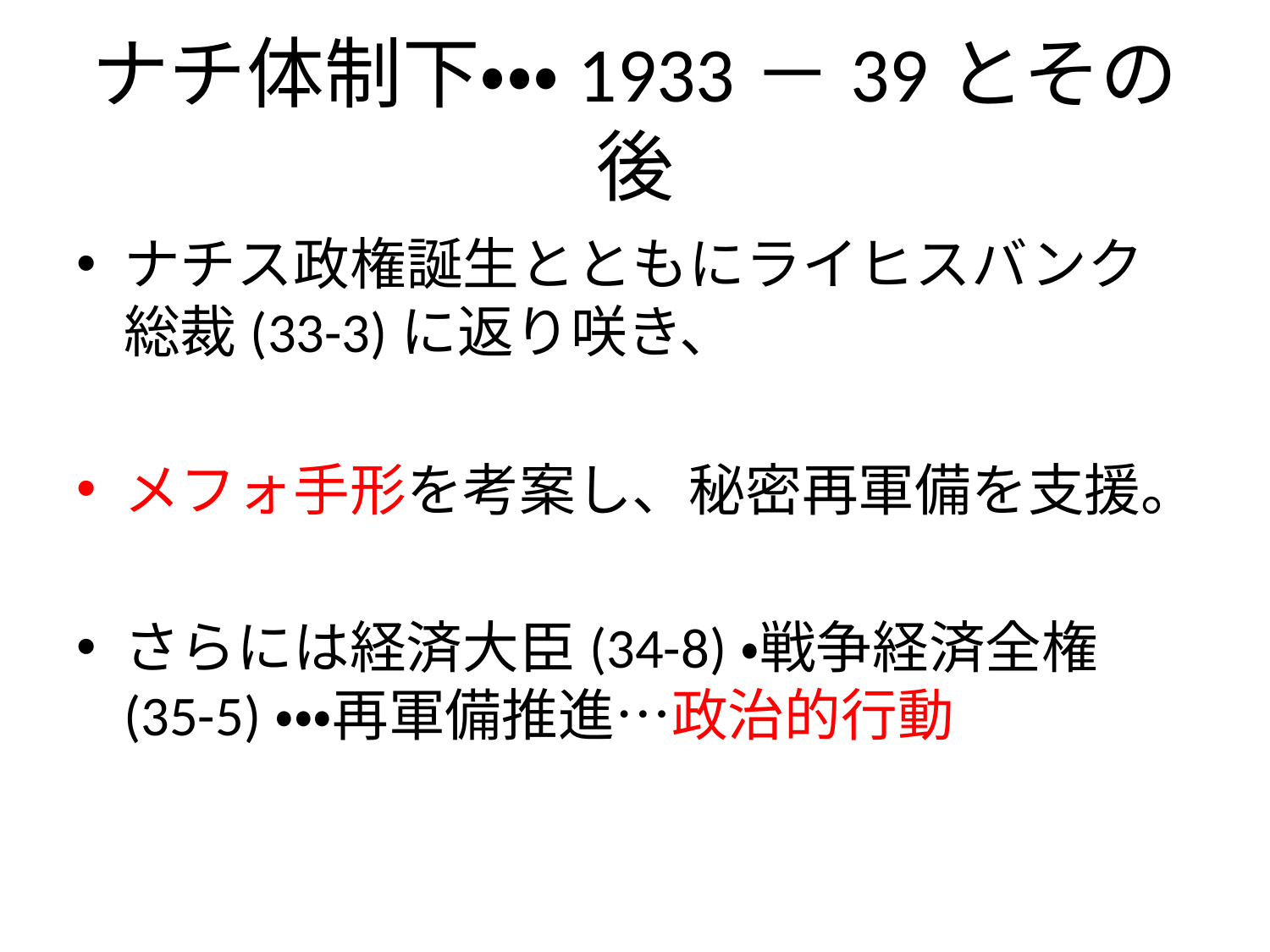

# ナチ体制下・・・1933－39とその後
ナチス政権誕生とともにライヒスバンク総裁(33-3)に返り咲き、

メフォ手形を考案し、秘密再軍備を支援。

さらには経済大臣(34-8)・戦争経済全権(35-5)・・・再軍備推進…政治的行動